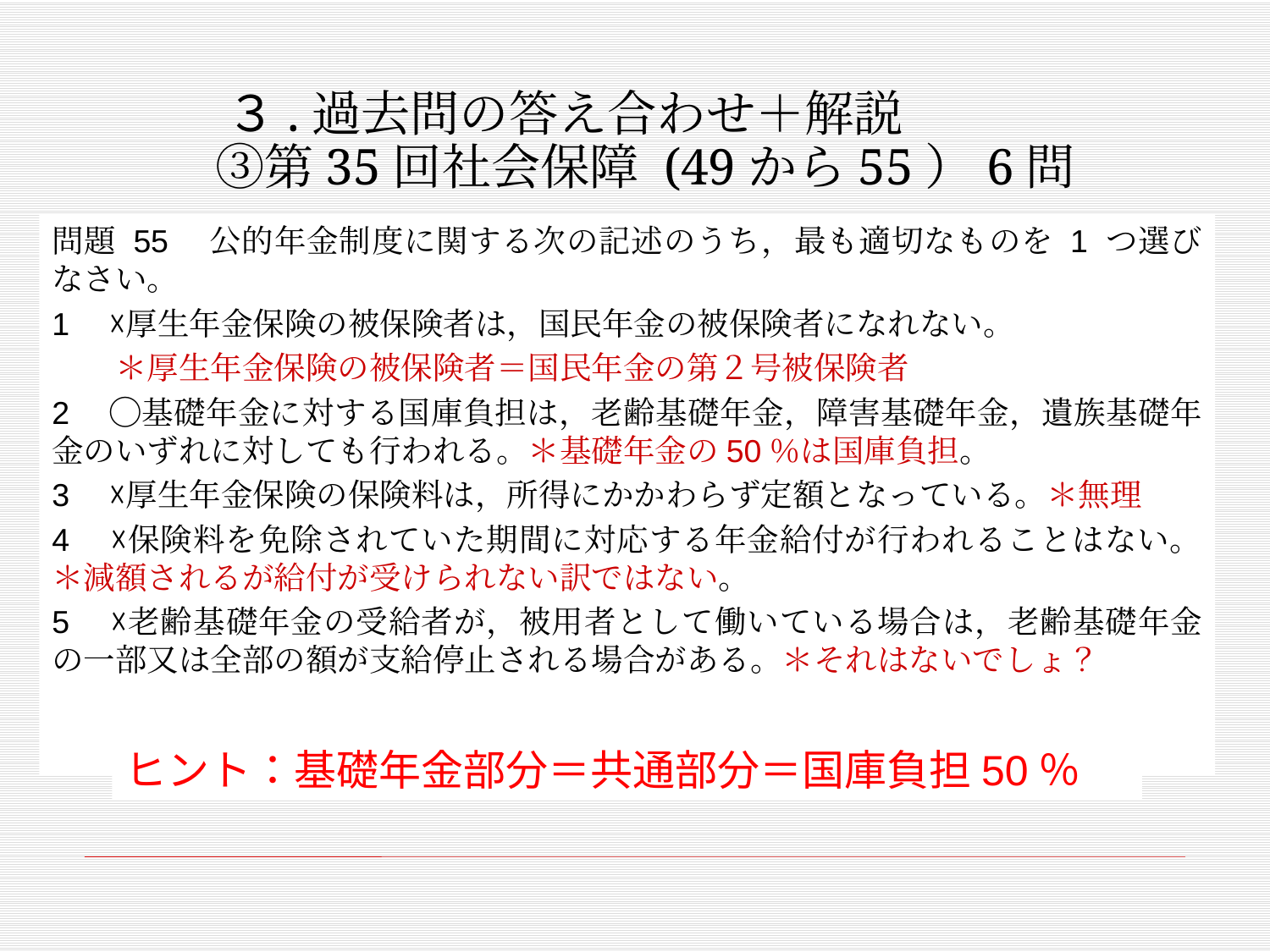

# ３.過去問の答え合わせ＋解説 　③第35回社会保障 (49から55）6問
問題 55　公的年金制度に関する次の記述のうち，最も適切なものを 1 つ選びなさい。
1　☓厚生年金保険の被保険者は，国民年金の被保険者になれない。
　　＊厚生年金保険の被保険者＝国民年金の第２号被保険者
2　◯基礎年金に対する国庫負担は，老齢基礎年金，障害基礎年金，遺族基礎年金のいずれに対しても行われる。＊基礎年金の50％は国庫負担。
3　☓厚生年金保険の保険料は，所得にかかわらず定額となっている。＊無理
4　☓保険料を免除されていた期間に対応する年金給付が行われることはない。＊減額されるが給付が受けられない訳ではない。
5　☓老齢基礎年金の受給者が，被用者として働いている場合は，老齢基礎年金の一部又は全部の額が支給停止される場合がある。＊それはないでしょ？

ヒント：基礎年金部分＝共通部分＝国庫負担50％